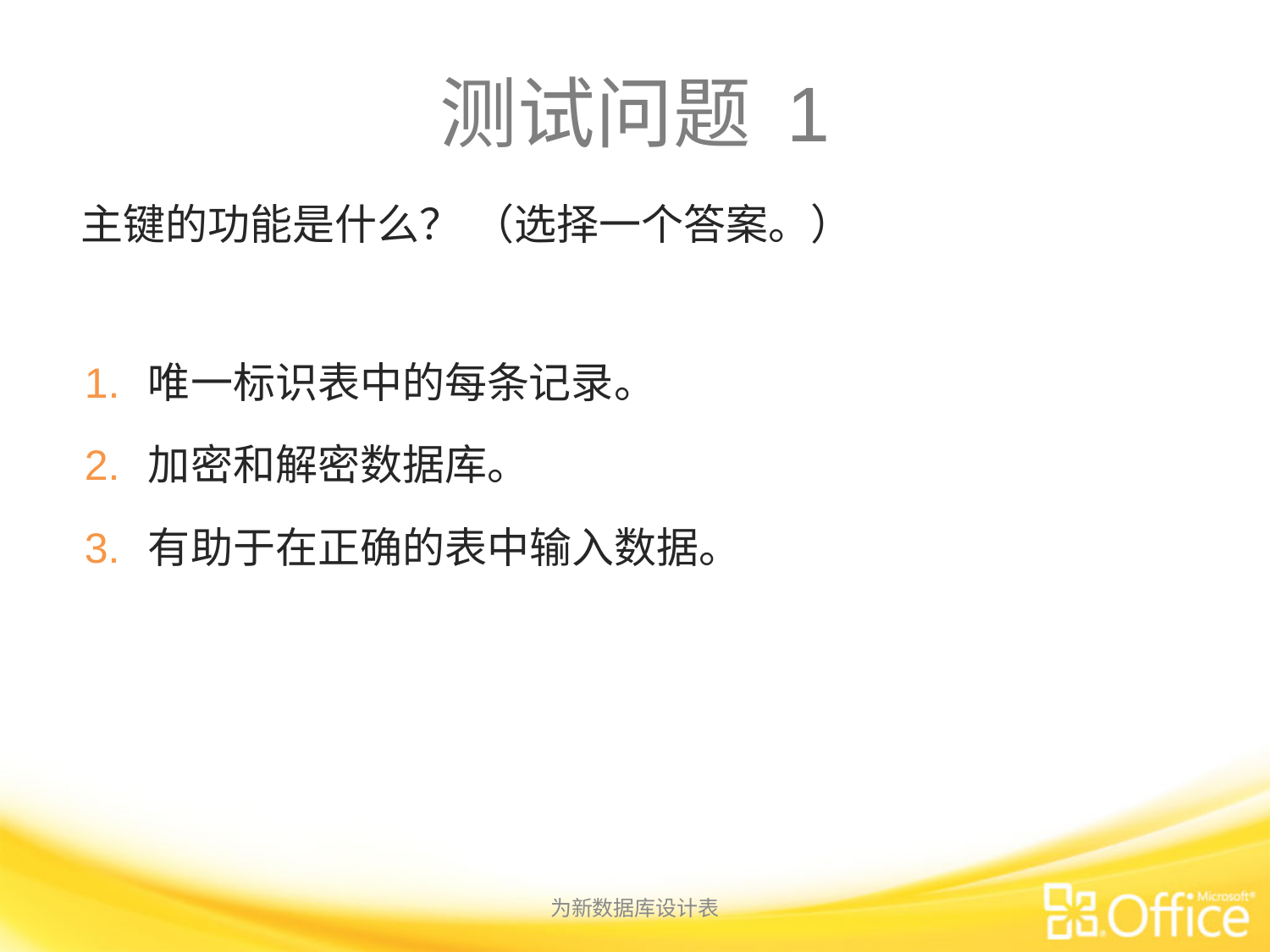

# 测试问题 1
主键的功能是什么？ （选择一个答案。）
唯一标识表中的每条记录。
加密和解密数据库。
有助于在正确的表中输入数据。
为新数据库设计表